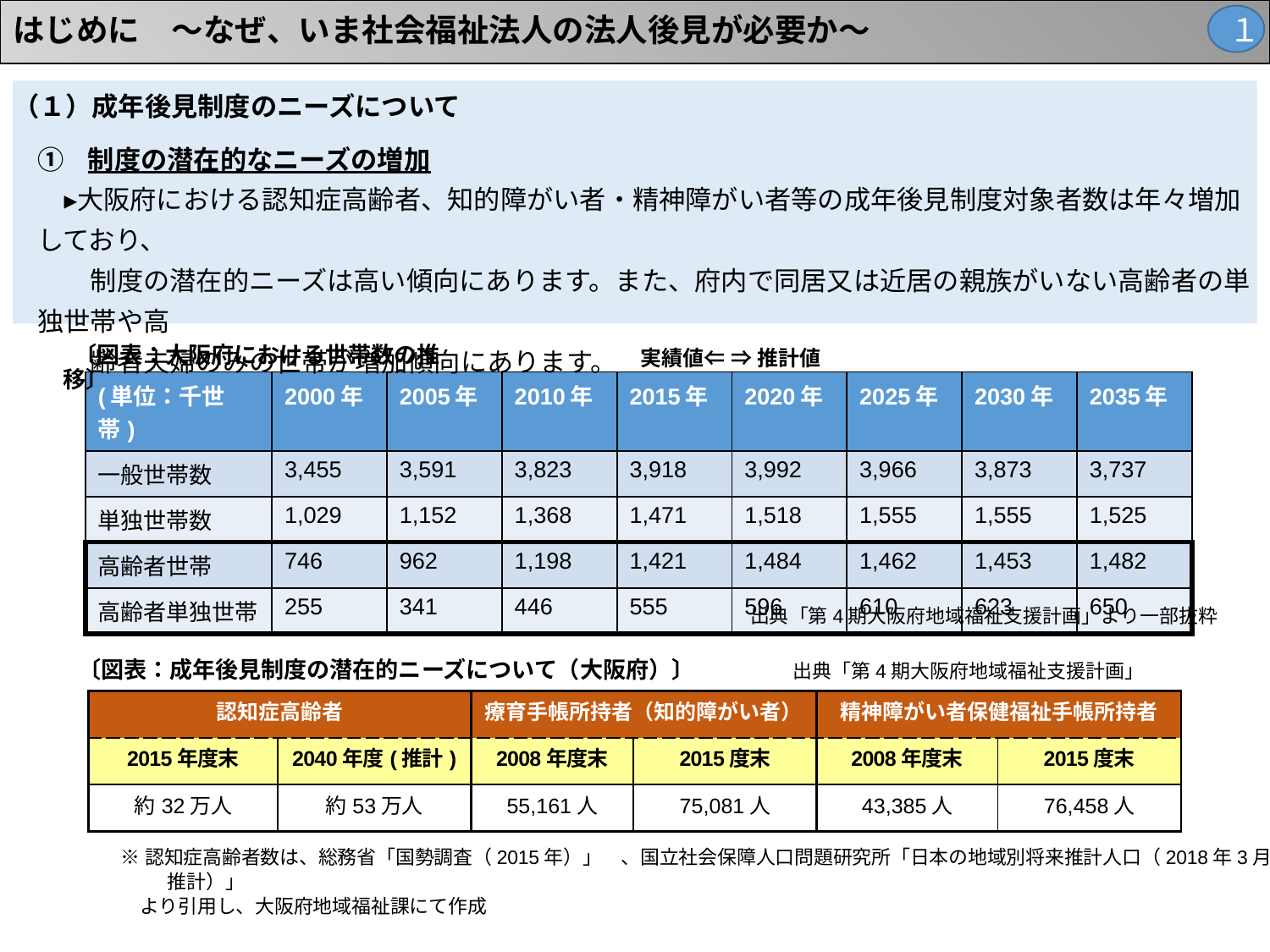

# はじめに　～なぜ、いま社会福祉法人の法人後見が必要か～
１
（１）成年後見制度のニーズについて

①   制度の潜在的なニーズの増加
　▸大阪府における認知症高齢者、知的障がい者・精神障がい者等の成年後見制度対象者数は年々増加しており、
　　制度の潜在的ニーズは高い傾向にあります。また、府内で同居又は近居の親族がいない高齢者の単独世帯や高
　　齢者夫婦のみの世帯が増加傾向にあります。

 〔図表：大阪府における世帯数の推移〕
実績値⇐
⇒推計値
| (単位：千世帯) | 2000年 | 2005年 | 2010年 | 2015年 | 2020年 | 2025年 | 2030年 | 2035年 |
| --- | --- | --- | --- | --- | --- | --- | --- | --- |
| 一般世帯数 | 3,455 | 3,591 | 3,823 | 3,918 | 3,992 | 3,966 | 3,873 | 3,737 |
| 単独世帯数 | 1,029 | 1,152 | 1,368 | 1,471 | 1,518 | 1,555 | 1,555 | 1,525 |
| 高齢者世帯 | 746 | 962 | 1,198 | 1,421 | 1,484 | 1,462 | 1,453 | 1,482 |
| 高齢者単独世帯 | 255 | 341 | 446 | 555 | 596 | 610 | 623 | 650 |
出典「第4期大阪府地域福祉支援計画」より一部抜粋
 〔図表：成年後見制度の潜在的ニーズについて（大阪府）〕
出典「第4期大阪府地域福祉支援計画」
| 認知症高齢者 |  | 療育手帳所持者（知的障がい者） |  | 精神障がい者保健福祉手帳所持者 |  |
| --- | --- | --- | --- | --- | --- |
| 2015年度末 | 2040年度(推計) | 2008年度末 | 2015度末 | 2008年度末 | 2015度末 |
| 約32万人 | 約53万人 | 55,161人 | 75,081人 | 43,385人 | 76,458人 |
※認知症高齢者数は、総務省「国勢調査（2015年）」　、国立社会保障人口問題研究所「日本の地域別将来推計人口（2018年3月推計）」
　より引用し、大阪府地域福祉課にて作成